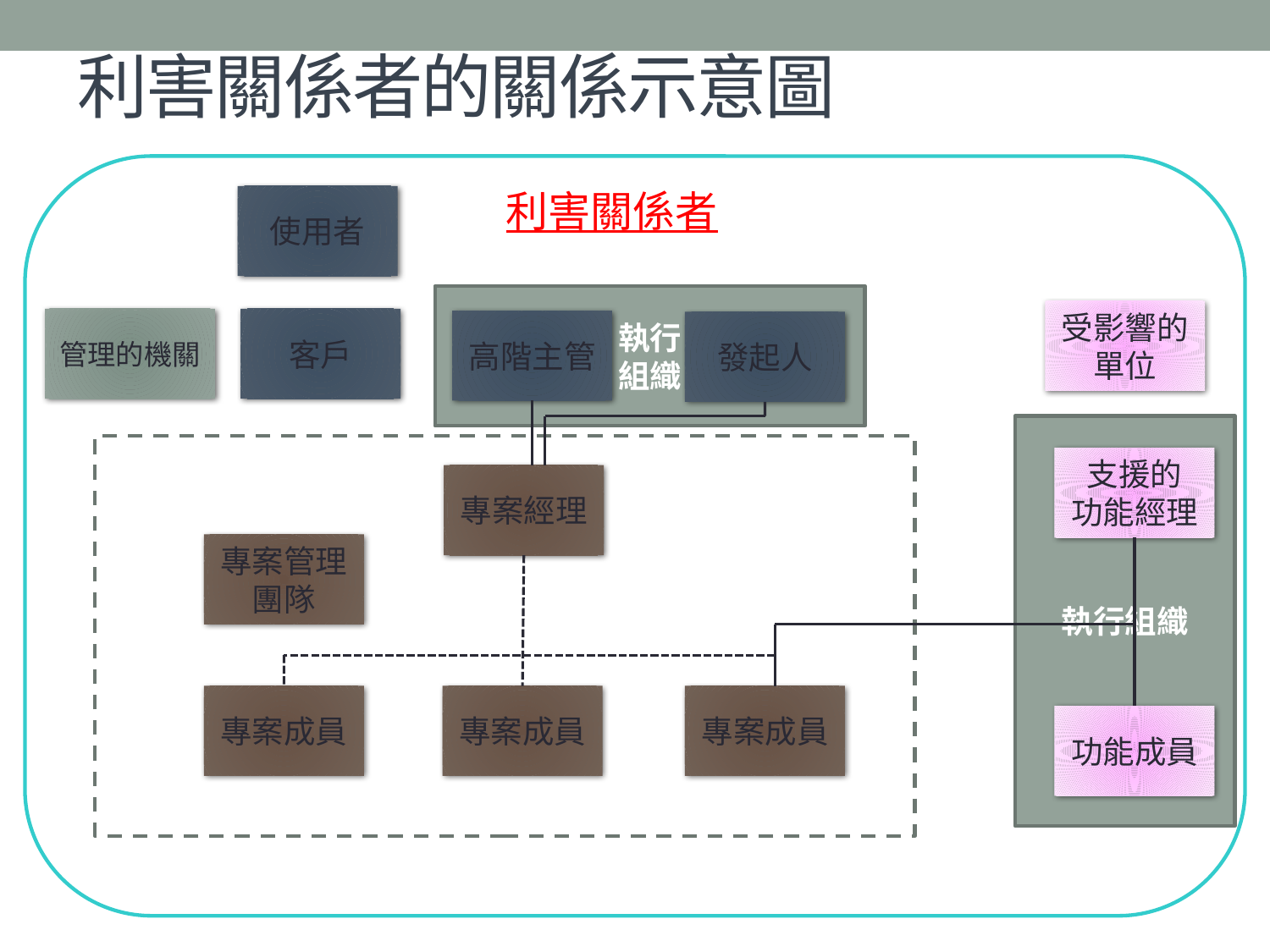

# 利害關係者的關係示意圖

利害關係者
使用者
執行
組織
受影響的單位
管理的機關
客戶
高階主管
發起人
執行組織

支援的
功能經理
專案經理
專案管理團隊
專案成員
專案成員
專案成員
功能成員